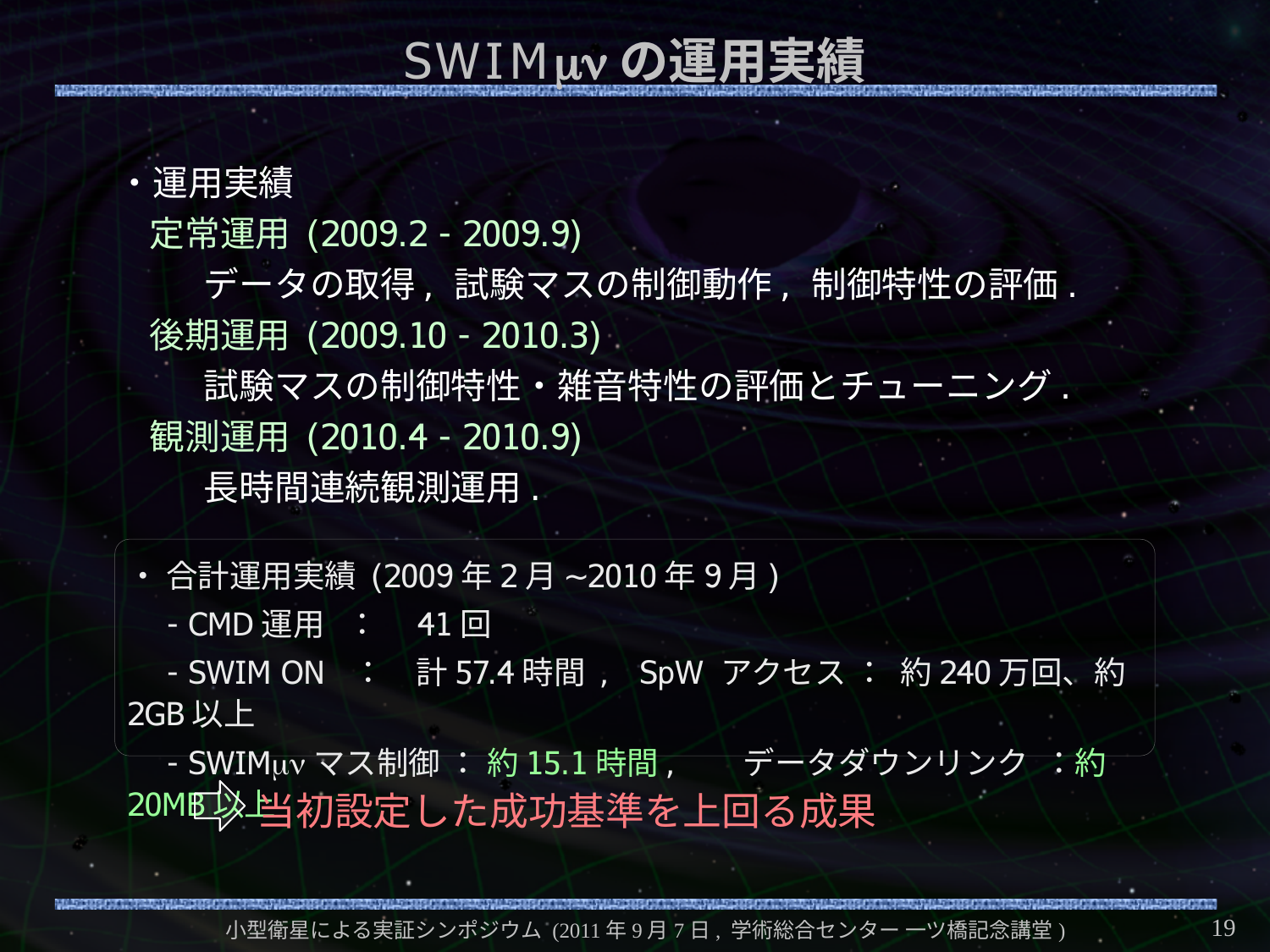

# SWIMμνの運用実績
・運用実績
   定常運用 (2009.2 - 2009.9)
　  　データの取得, 試験マスの制御動作, 制御特性の評価.
   後期運用 (2009.10 - 2010.3)
　  　試験マスの制御特性・雑音特性の評価とチューニング.
   観測運用 (2010.4 - 2010.9)
　  　長時間連続観測運用.

・ 合計運用実績 (2009年2月~2010年9月)
    - CMD運用   ：　41回
    - SWIM ON  ：　計57.4時間 ,   SpW アクセス ：  約240万回、約2GB以上
    - SWIMμνマス制御 ： 約15.1時間,      データダウンリンク  ：約20MB以上
当初設定した成功基準を上回る成果

19
小型衛星による実証シンポジウム (2011年9月7日, 学術総合センター 一ツ橋記念講堂)